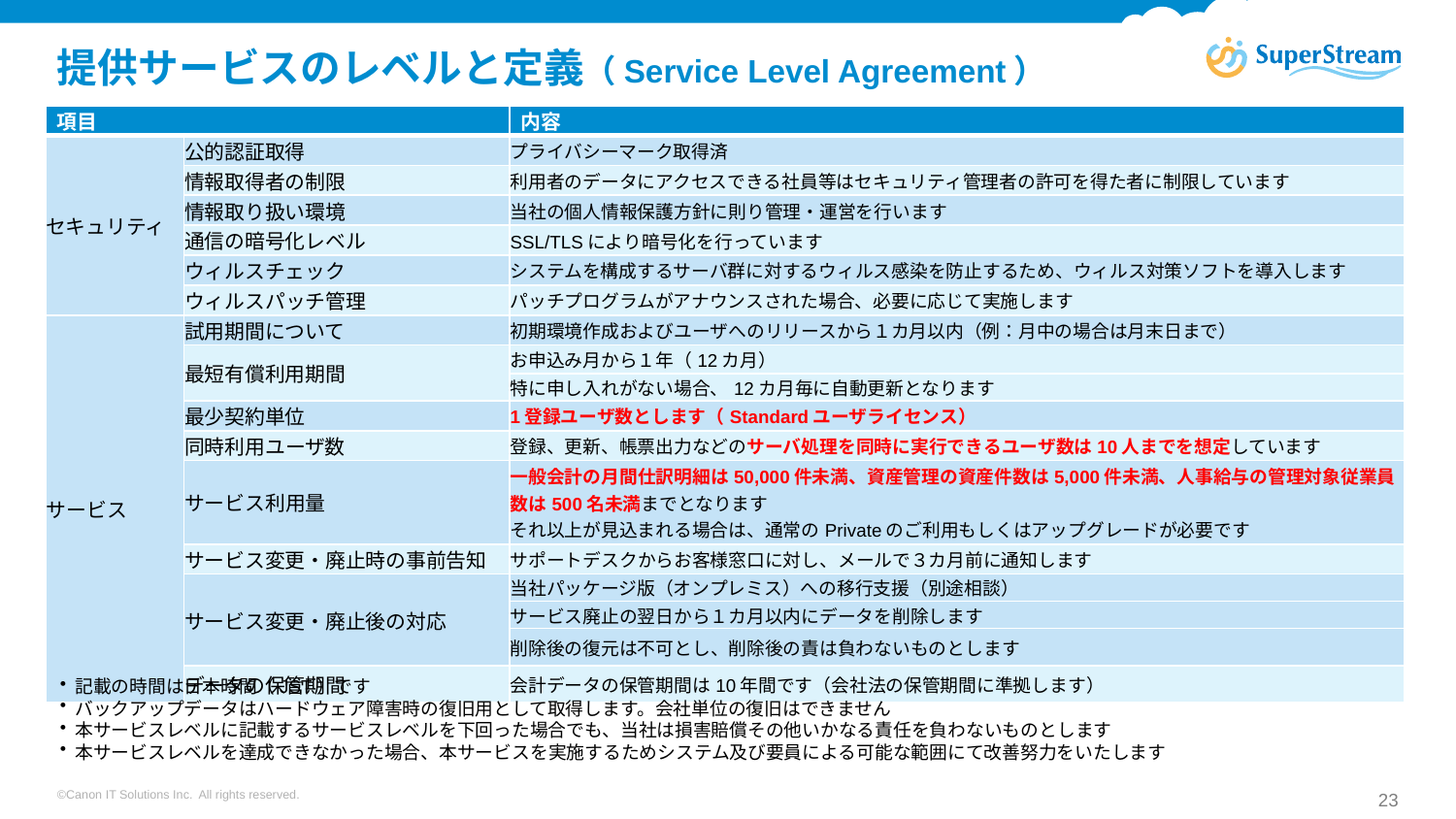

# 提供サービスのレベルと定義（Service Level Agreement）
| 項目 |  | 内容 |
| --- | --- | --- |
| セキュリティ | 公的認証取得 | プライバシーマーク取得済 |
|  | 情報取得者の制限 | 利用者のデータにアクセスできる社員等はセキュリティ管理者の許可を得た者に制限しています |
|  | 情報取り扱い環境 | 当社の個人情報保護方針に則り管理・運営を行います |
|  | 通信の暗号化レベル | SSL/TLSにより暗号化を行っています |
|  | ウィルスチェック | システムを構成するサーバ群に対するウィルス感染を防止するため、ウィルス対策ソフトを導入します |
|  | ウィルスパッチ管理 | パッチプログラムがアナウンスされた場合、必要に応じて実施します |
| サービス | 試用期間について | 初期環境作成およびユーザへのリリースから１カ月以内（例：月中の場合は月末日まで） |
|  | 最短有償利用期間 | お申込み月から１年（12カ月） |
|  |  | 特に申し入れがない場合、12カ月毎に自動更新となります |
|  | 最少契約単位 | 1登録ユーザ数とします（Standardユーザライセンス） |
|  | 同時利用ユーザ数 | 登録、更新、帳票出力などのサーバ処理を同時に実行できるユーザ数は10人までを想定しています |
|  | サービス利用量 | 一般会計の月間仕訳明細は50,000件未満、資産管理の資産件数は5,000件未満、人事給与の管理対象従業員数は500名未満までとなります それ以上が見込まれる場合は、通常のPrivateのご利用もしくはアップグレードが必要です |
|  | サービス変更・廃止時の事前告知 | サポートデスクからお客様窓口に対し、メールで３カ月前に通知します |
|  | サービス変更・廃止後の対応 | 当社パッケージ版（オンプレミス）への移行支援（別途相談） |
|  |  | サービス廃止の翌日から１カ月以内にデータを削除します |
|  |  | 削除後の復元は不可とし、削除後の責は負わないものとします |
|  | データの保管期間 | 会計データの保管期間は10年間です（会社法の保管期間に準拠します） |
 記載の時間は日本時間（JST）です
 バックアップデータはハードウェア障害時の復旧用として取得します。会社単位の復旧はできません
 本サービスレベルに記載するサービスレベルを下回った場合でも、当社は損害賠償その他いかなる責任を負わないものとします
 本サービスレベルを達成できなかった場合、本サービスを実施するためシステム及び要員による可能な範囲にて改善努力をいたします
©Canon IT Solutions Inc.  All rights reserved.
23